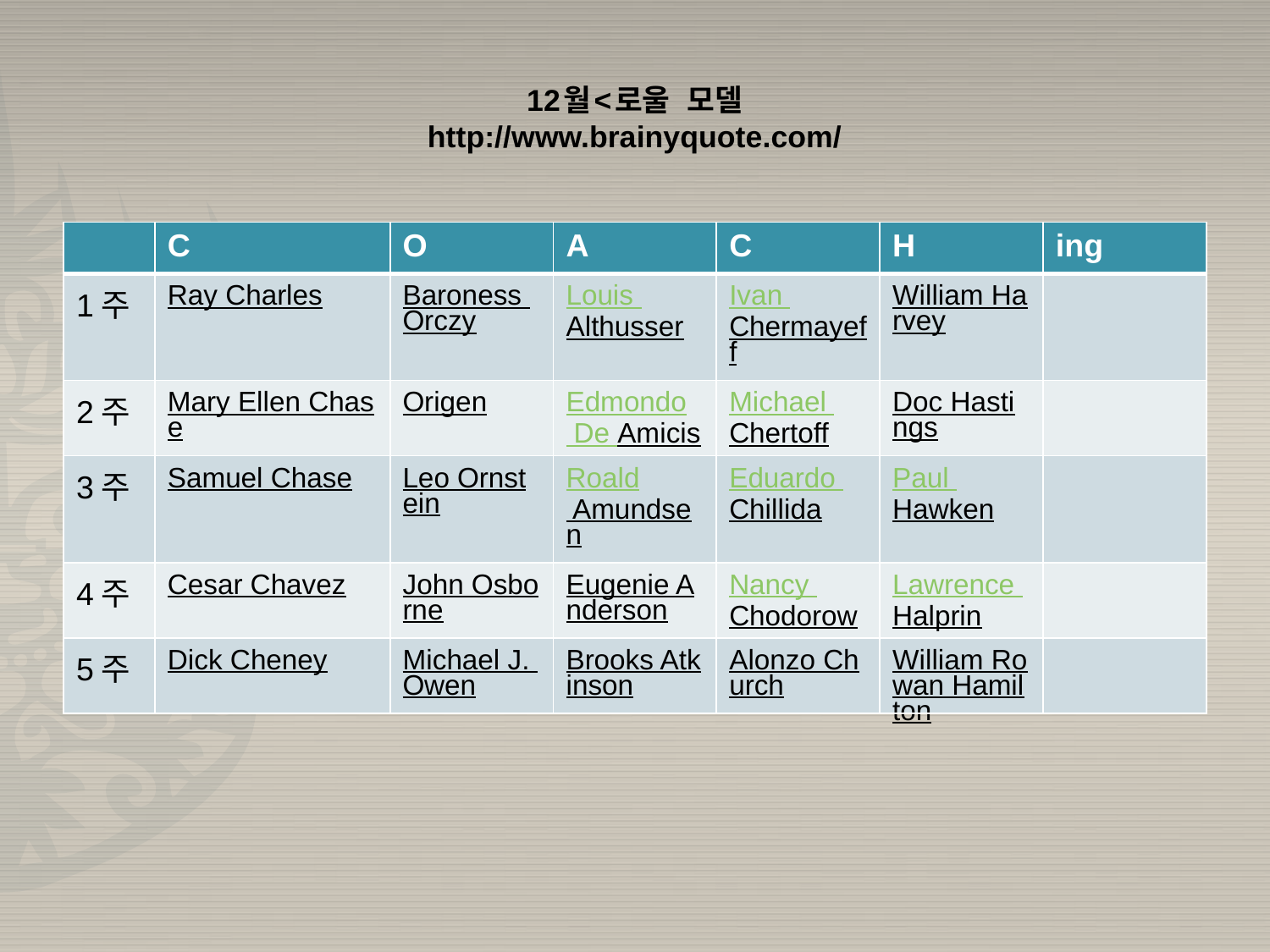

# 12월<로울  모델 http://www.brainyquote.com/
|  | C | O | A | C | H | ing |
| --- | --- | --- | --- | --- | --- | --- |
| 1주 | Ray Charles | Baroness Orczy | Louis Althusser | Ivan Chermayeff | William Harvey |  |
| 2주 | Mary Ellen Chase | Origen | Edmondo De Amicis | Michael Chertoff | Doc Hastings |  |
| 3주 | Samuel Chase | Leo Ornstein | Roald Amundsen | Eduardo Chillida | Paul Hawken |  |
| 4주 | Cesar Chavez | John Osborne | Eugenie Anderson | Nancy Chodorow | Lawrence Halprin |  |
| 5주 | Dick Cheney | Michael J. Owen | Brooks Atkinson | Alonzo Church | William Rowan Hamilton |  |